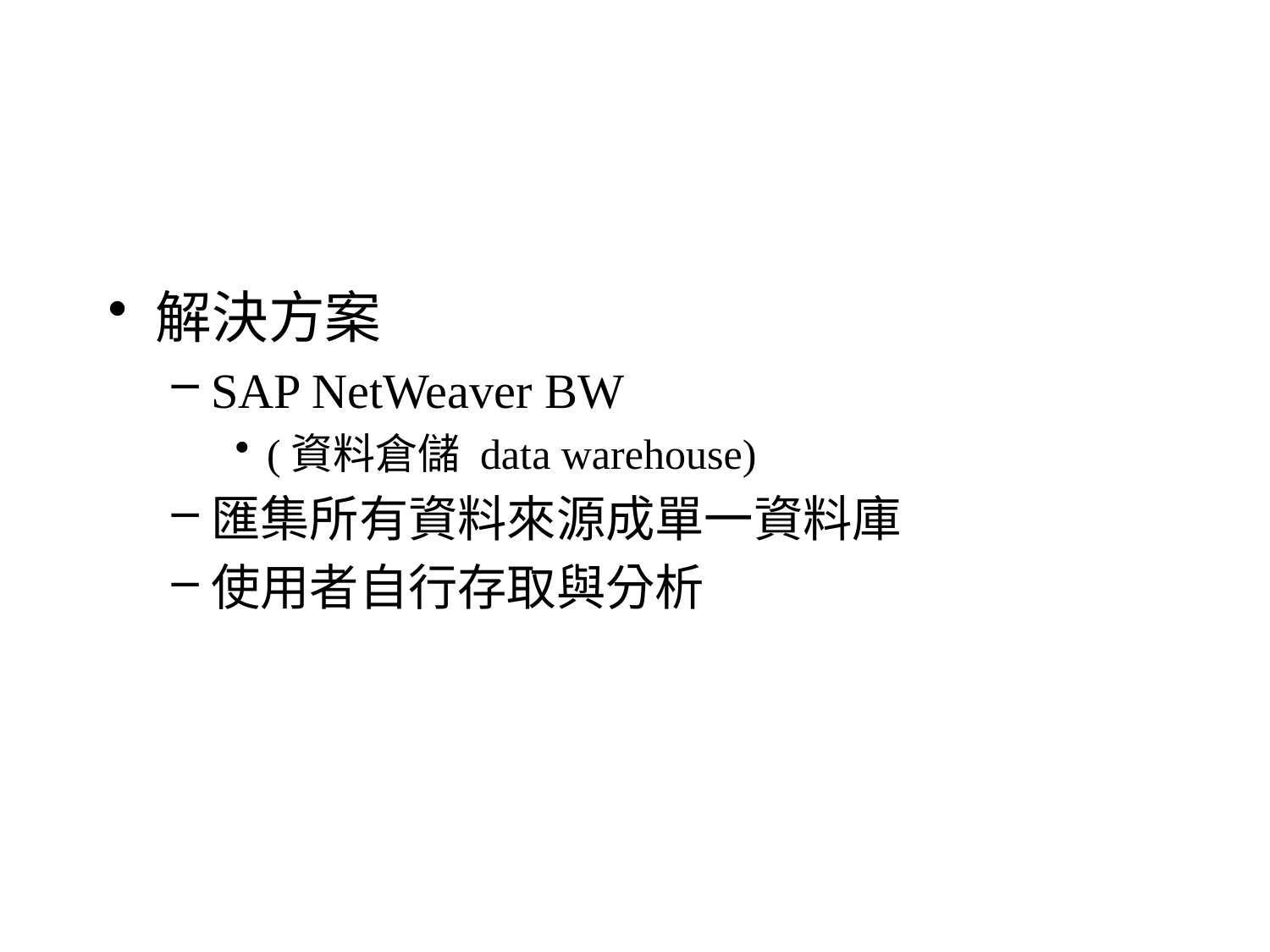

#
解決方案
SAP NetWeaver BW
(資料倉儲 data warehouse)
匯集所有資料來源成單一資料庫
使用者自行存取與分析